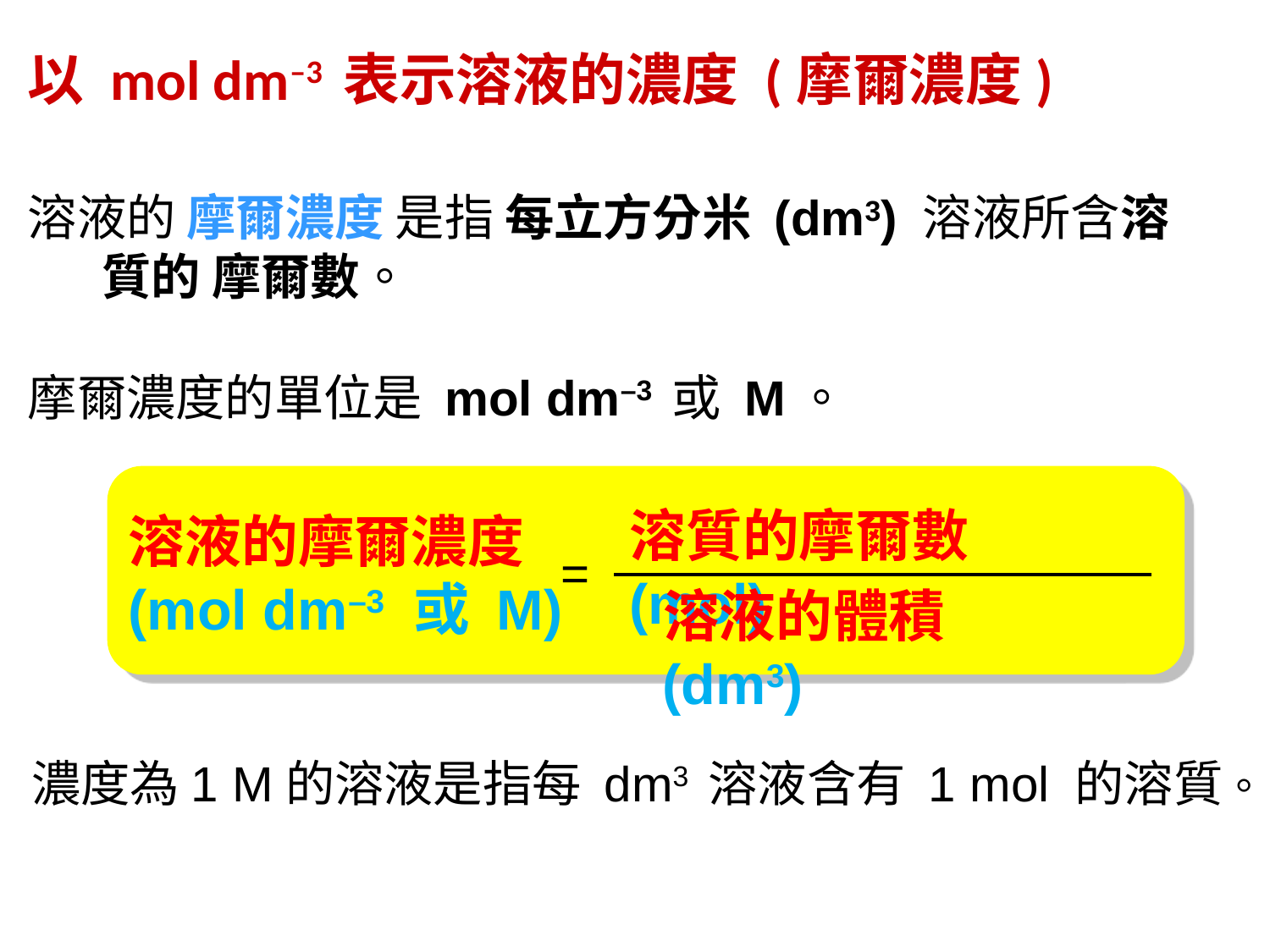

以 mol dm–3 表示溶液的濃度 (摩爾濃度)
溶液的 摩爾濃度 是指 每立方分米 (dm3) 溶液所含溶質的 摩爾數。
摩爾濃度的單位是 mol dm–3 或 M。

溶質的摩爾數 (mol)
溶液的摩爾濃度
(mol dm–3 或 M)
=
溶液的體積 (dm3)
濃度為1 M的溶液是指每 dm3 溶液含有 1 mol 的溶質。